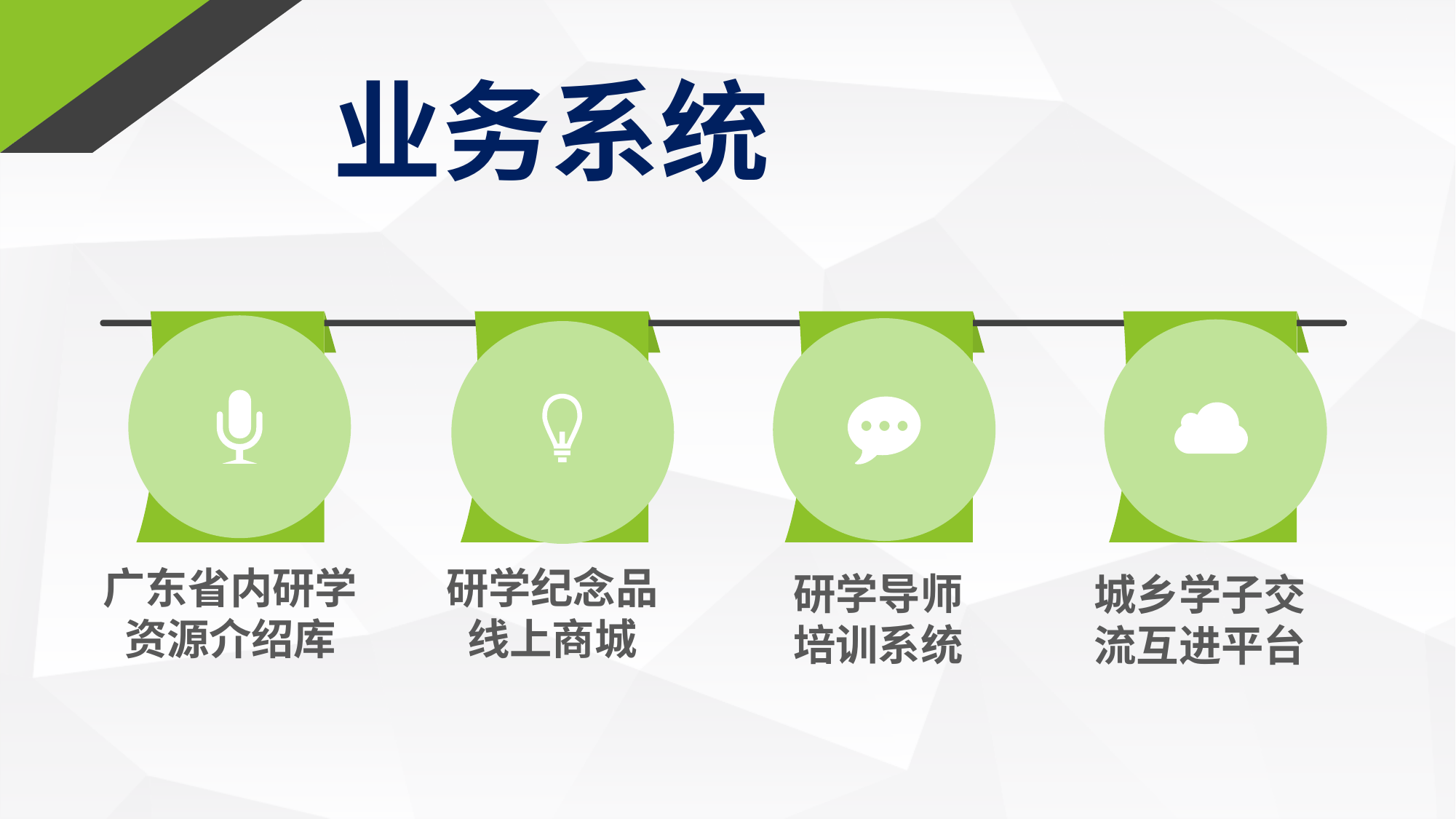

业务系统

广东省内研学
资源介绍库

研学纪念品
线上商城

研学导师
培训系统

城乡学子交流互进平台